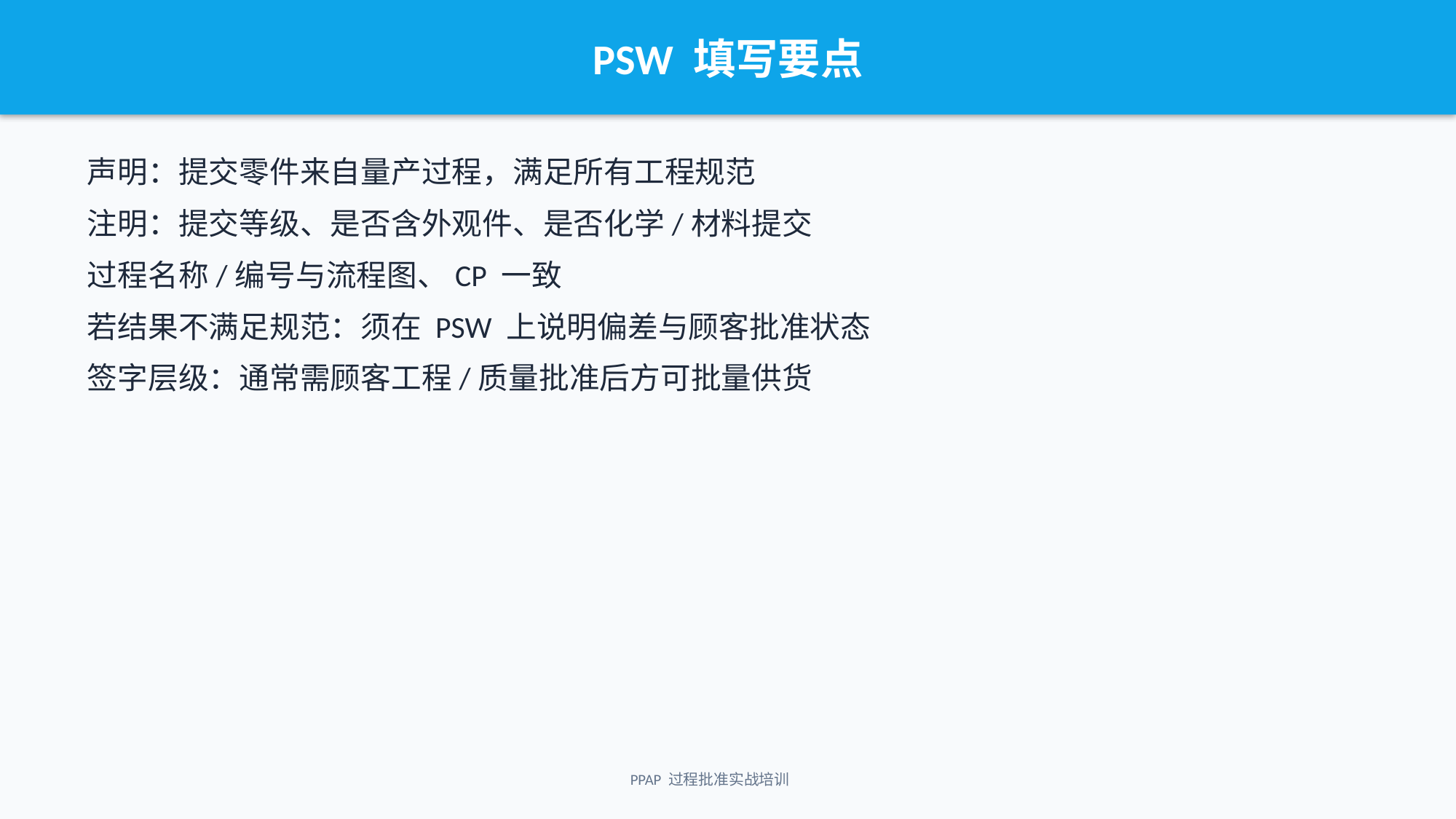

PSW 填写要点
声明：提交零件来自量产过程，满足所有工程规范
注明：提交等级、是否含外观件、是否化学/材料提交
过程名称/编号与流程图、CP 一致
若结果不满足规范：须在 PSW 上说明偏差与顾客批准状态
签字层级：通常需顾客工程/质量批准后方可批量供货
PPAP 过程批准实战培训